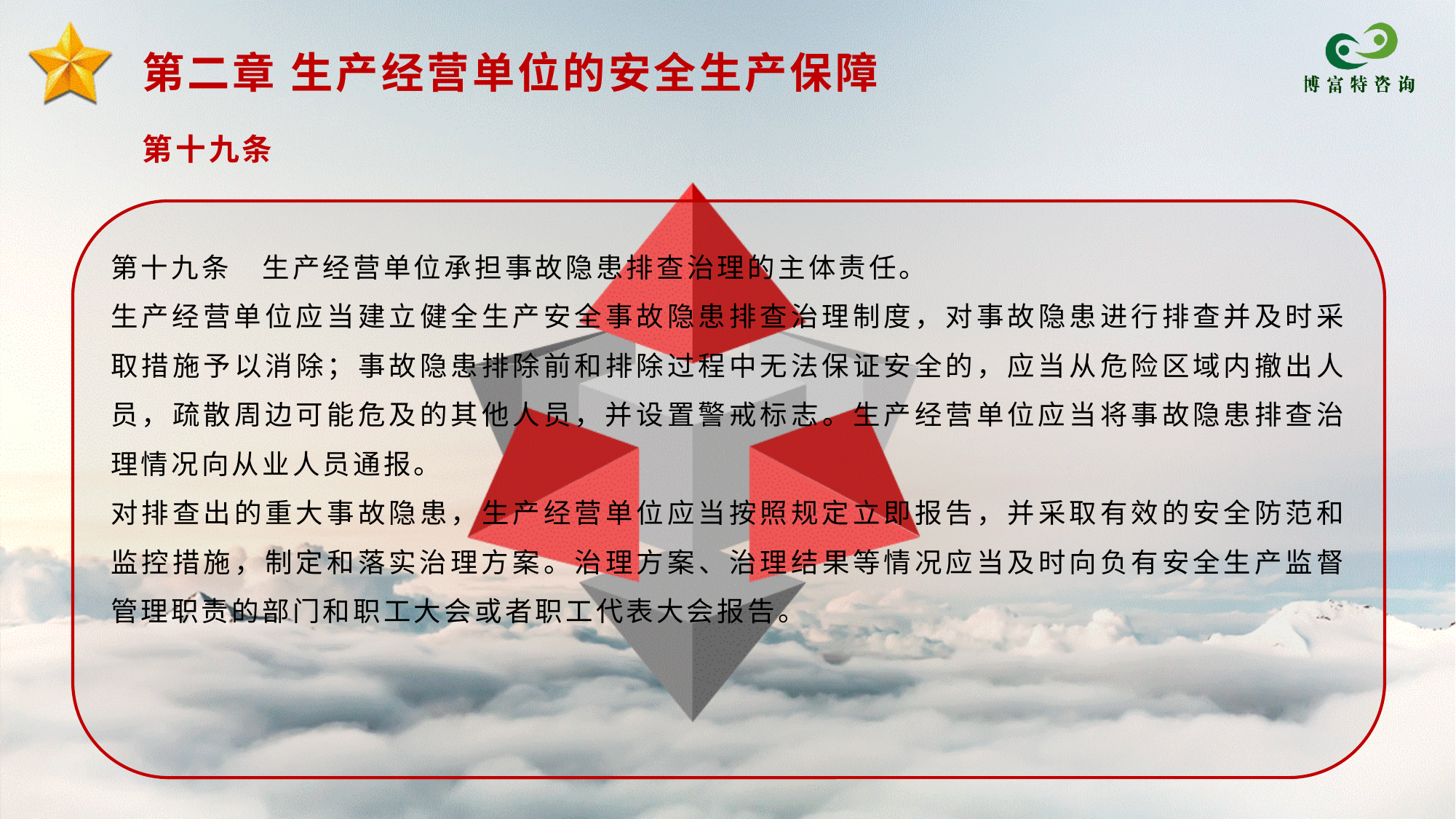

第二章 生产经营单位的安全生产保障
第十九条
第十九条　生产经营单位承担事故隐患排查治理的主体责任。
生产经营单位应当建立健全生产安全事故隐患排查治理制度，对事故隐患进行排查并及时采取措施予以消除；事故隐患排除前和排除过程中无法保证安全的，应当从危险区域内撤出人员，疏散周边可能危及的其他人员，并设置警戒标志。生产经营单位应当将事故隐患排查治理情况向从业人员通报。
对排查出的重大事故隐患，生产经营单位应当按照规定立即报告，并采取有效的安全防范和监控措施，制定和落实治理方案。治理方案、治理结果等情况应当及时向负有安全生产监督管理职责的部门和职工大会或者职工代表大会报告。